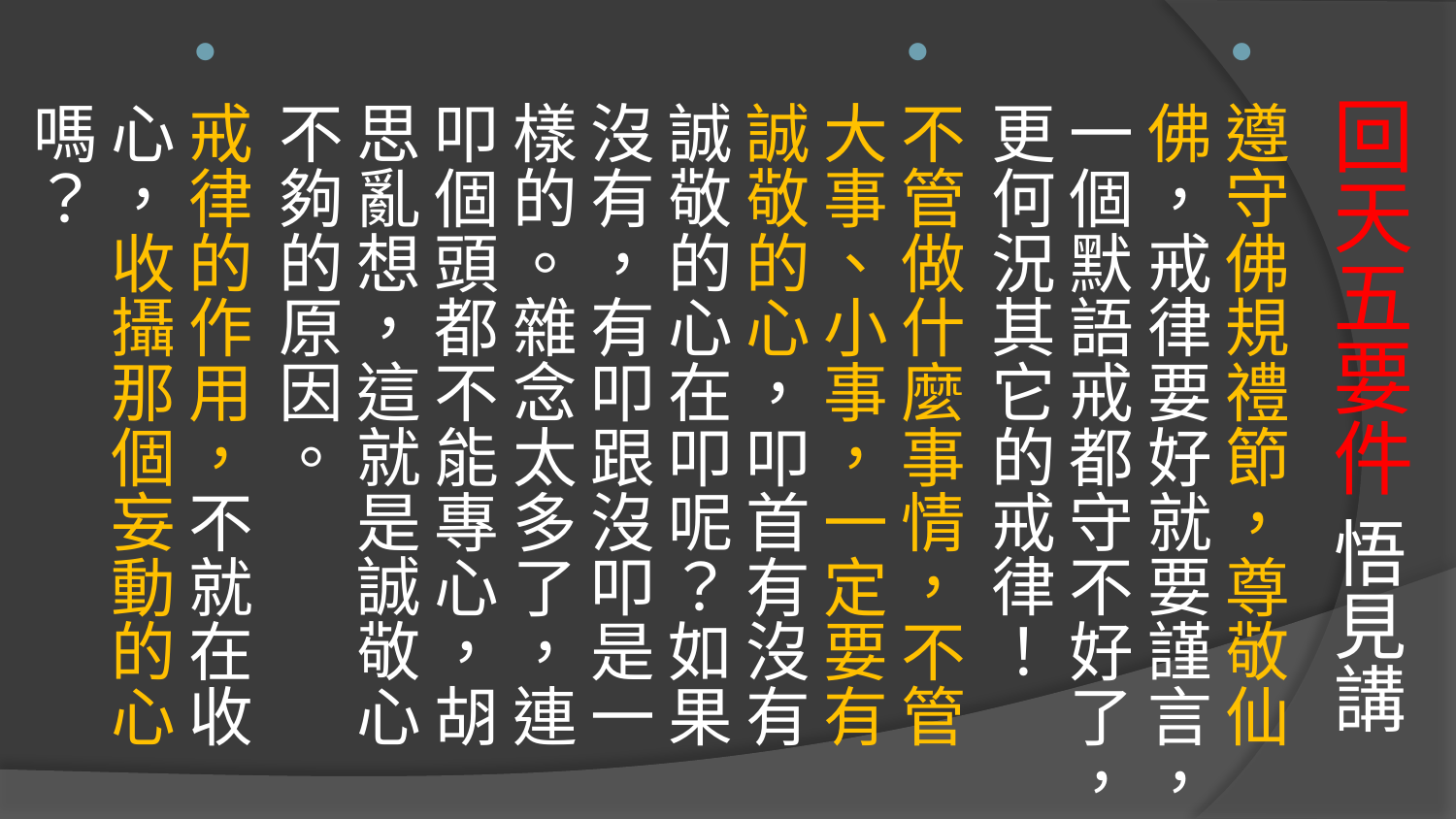

遵守佛規禮節，尊敬仙佛，戒律要好就要謹言，一個默語戒都守不好了，更何況其它的戒律！
不管做什麼事情，不管大事、小事，一定要有誠敬的心，叩首有沒有誠敬的心在叩呢？如果沒有，有叩跟沒叩是一樣的。雜念太多了，連叩個頭都不能專心，胡思亂想，這就是誠敬心不夠的原因。
戒律的作用，不就在收心，收攝那個妄動的心嗎？
# 回天五要件 悟見講